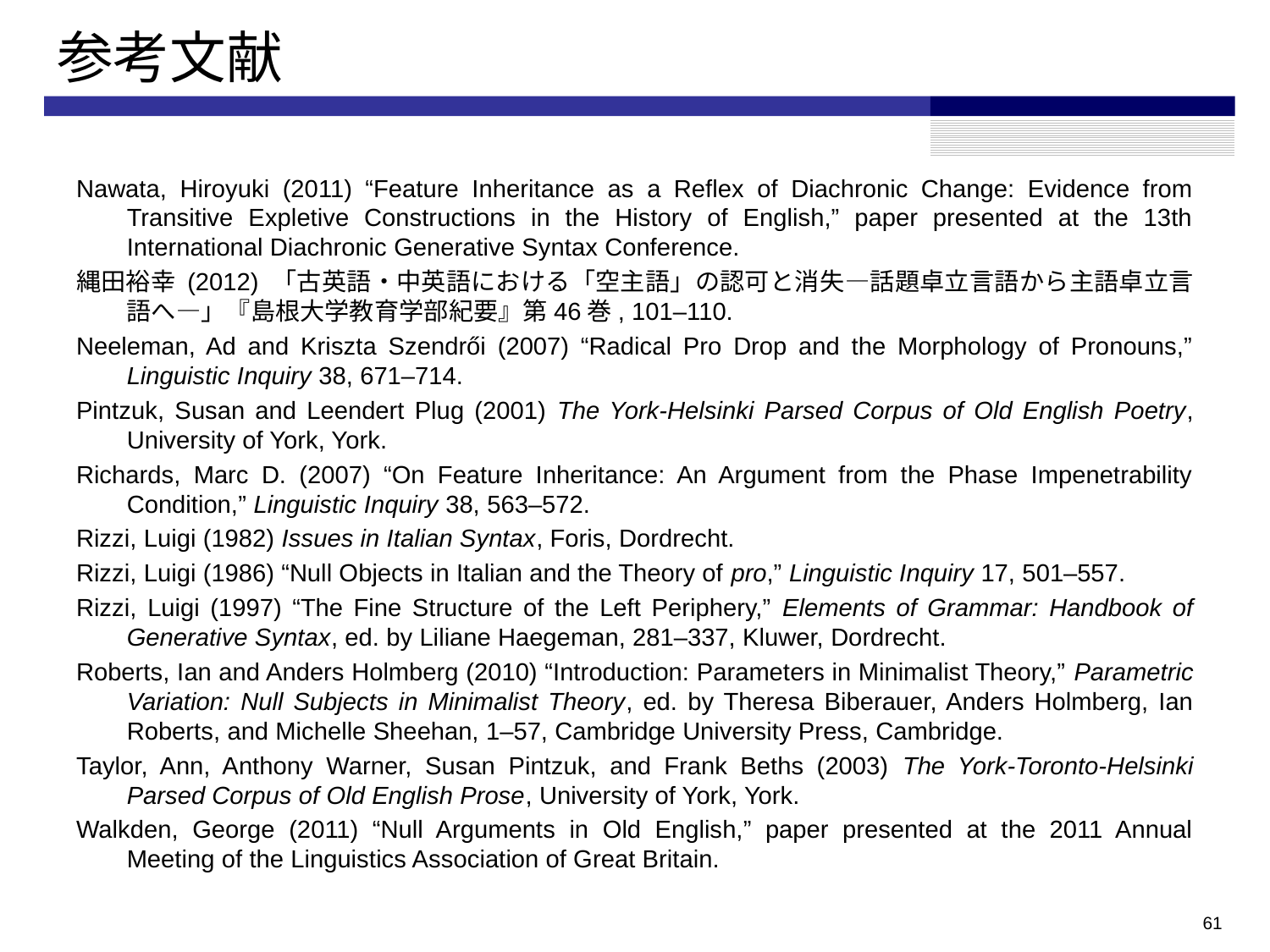

# 参考文献
Nawata, Hiroyuki (2011) “Feature Inheritance as a Reflex of Diachronic Change: Evidence from Transitive Expletive Constructions in the History of English,” paper presented at the 13th International Diachronic Generative Syntax Conference.
縄田裕幸 (2012) 「古英語・中英語における「空主語」の認可と消失—話題卓立言語から主語卓立言語へ—」『島根大学教育学部紀要』第46巻, 101–110.
Neeleman, Ad and Kriszta Szendrői (2007) “Radical Pro Drop and the Morphology of Pronouns,” Linguistic Inquiry 38, 671–714.
Pintzuk, Susan and Leendert Plug (2001) The York-Helsinki Parsed Corpus of Old English Poetry, University of York, York.
Richards, Marc D. (2007) “On Feature Inheritance: An Argument from the Phase Impenetrability Condition,” Linguistic Inquiry 38, 563–572.
Rizzi, Luigi (1982) Issues in Italian Syntax, Foris, Dordrecht.
Rizzi, Luigi (1986) “Null Objects in Italian and the Theory of pro,” Linguistic Inquiry 17, 501–557.
Rizzi, Luigi (1997) “The Fine Structure of the Left Periphery,” Elements of Grammar: Handbook of Generative Syntax, ed. by Liliane Haegeman, 281–337, Kluwer, Dordrecht.
Roberts, Ian and Anders Holmberg (2010) “Introduction: Parameters in Minimalist Theory,” Parametric Variation: Null Subjects in Minimalist Theory, ed. by Theresa Biberauer, Anders Holmberg, Ian Roberts, and Michelle Sheehan, 1–57, Cambridge University Press, Cambridge.
Taylor, Ann, Anthony Warner, Susan Pintzuk, and Frank Beths (2003) The York-Toronto-Helsinki Parsed Corpus of Old English Prose, University of York, York.
Walkden, George (2011) “Null Arguments in Old English,” paper presented at the 2011 Annual Meeting of the Linguistics Association of Great Britain.
61